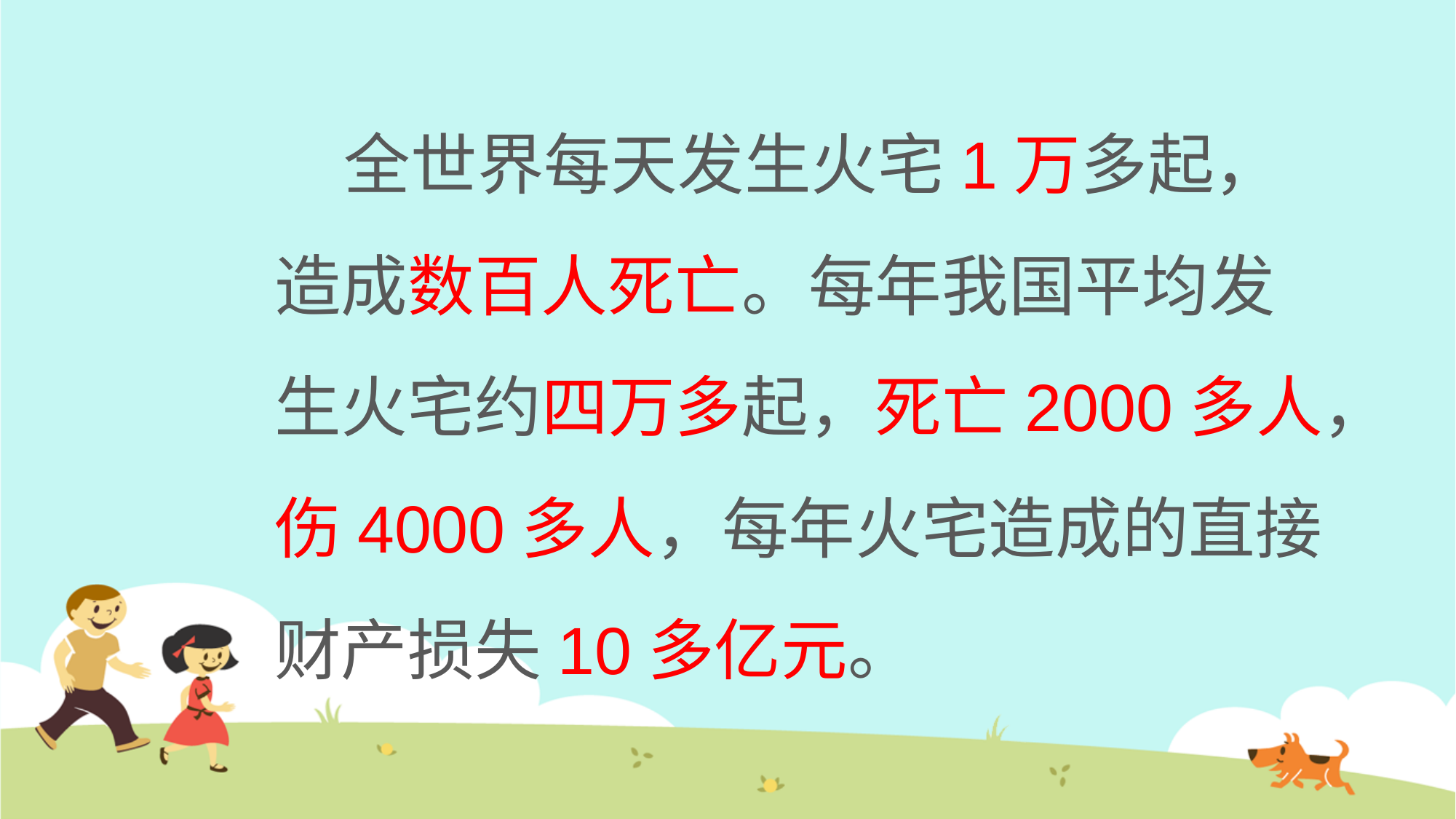

# 全世界每天发生火宅1万多起，造成数百人死亡。每年我国平均发生火宅约四万多起，死亡2000多人，伤4000多人，每年火宅造成的直接财产损失10多亿元。